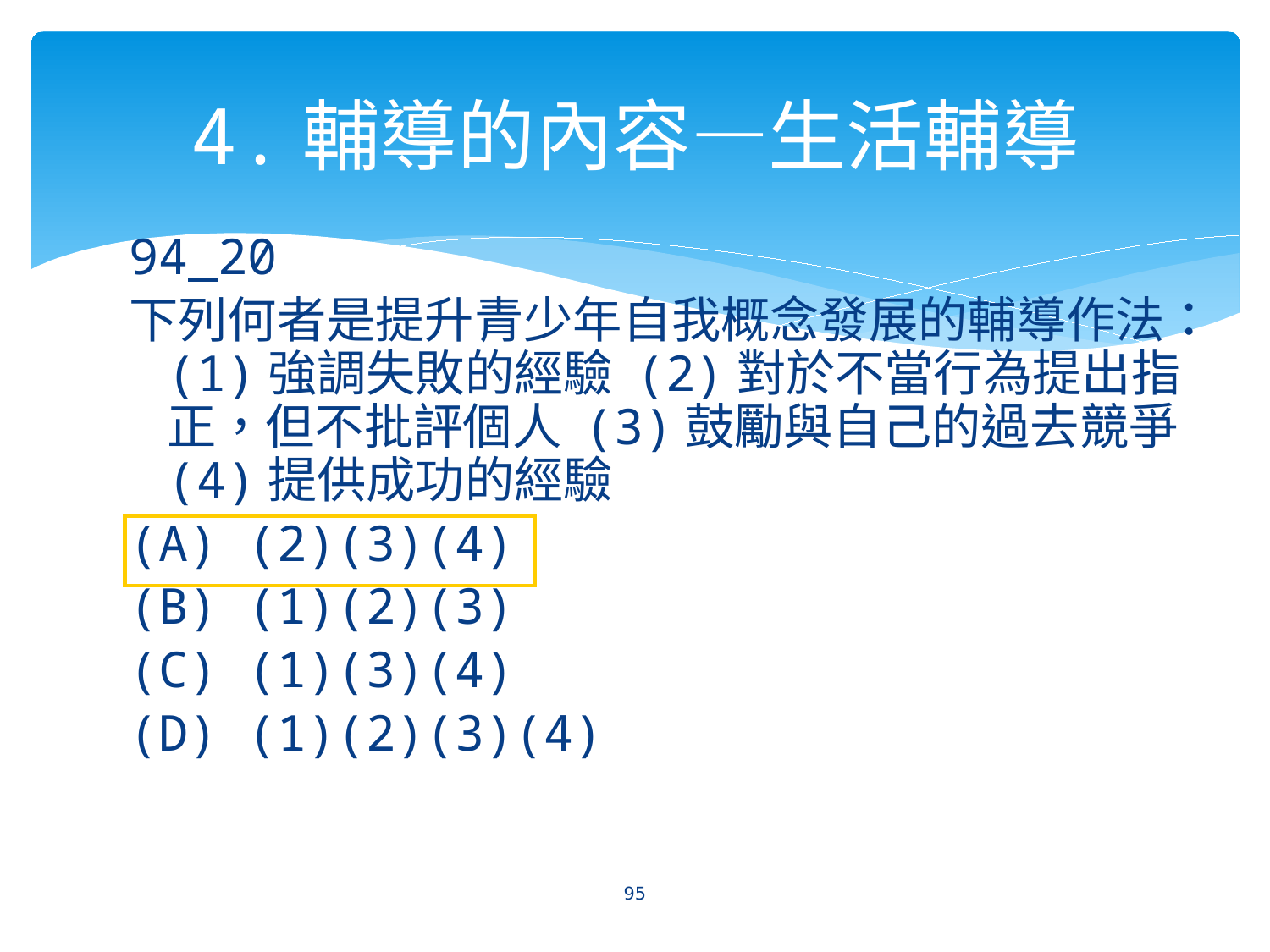

# 4.輔導的內容—生活輔導
94_20
下列何者是提升青少年自我概念發展的輔導作法：(1)強調失敗的經驗 (2)對於不當行為提出指正，但不批評個人 (3)鼓勵與自己的過去競爭 (4)提供成功的經驗
(A) (2)(3)(4)
(B) (1)(2)(3)
(C) (1)(3)(4)
(D) (1)(2)(3)(4)

95